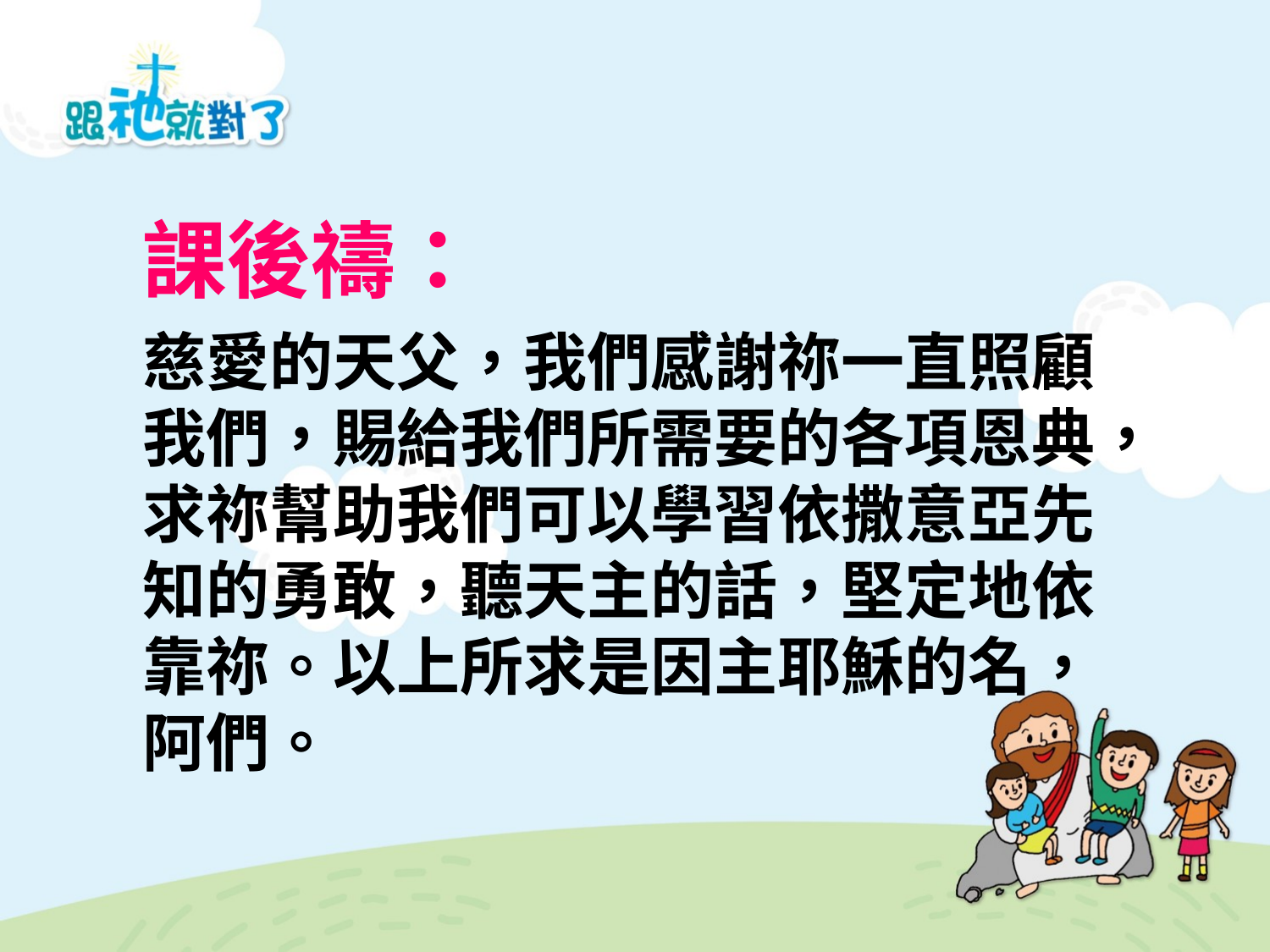

課後禱：
慈愛的天父，我們感謝祢一直照顧我們，賜給我們所需要的各項恩典，求祢幫助我們可以學習依撒意亞先知的勇敢，聽天主的話，堅定地依靠祢。以上所求是因主耶穌的名，阿們。